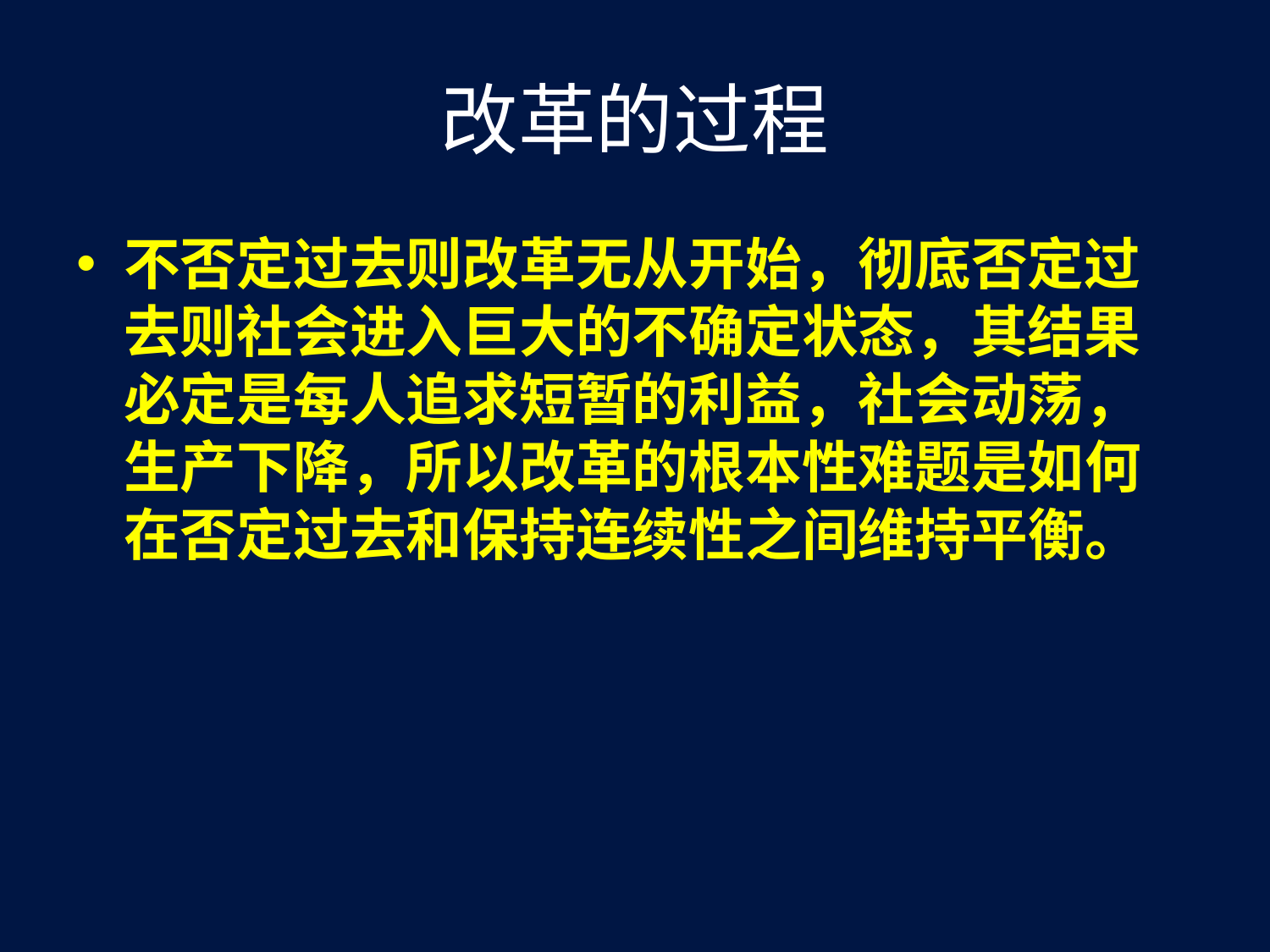

# 改革的过程
不否定过去则改革无从开始，彻底否定过去则社会进入巨大的不确定状态，其结果必定是每人追求短暂的利益，社会动荡，生产下降，所以改革的根本性难题是如何在否定过去和保持连续性之间维持平衡。